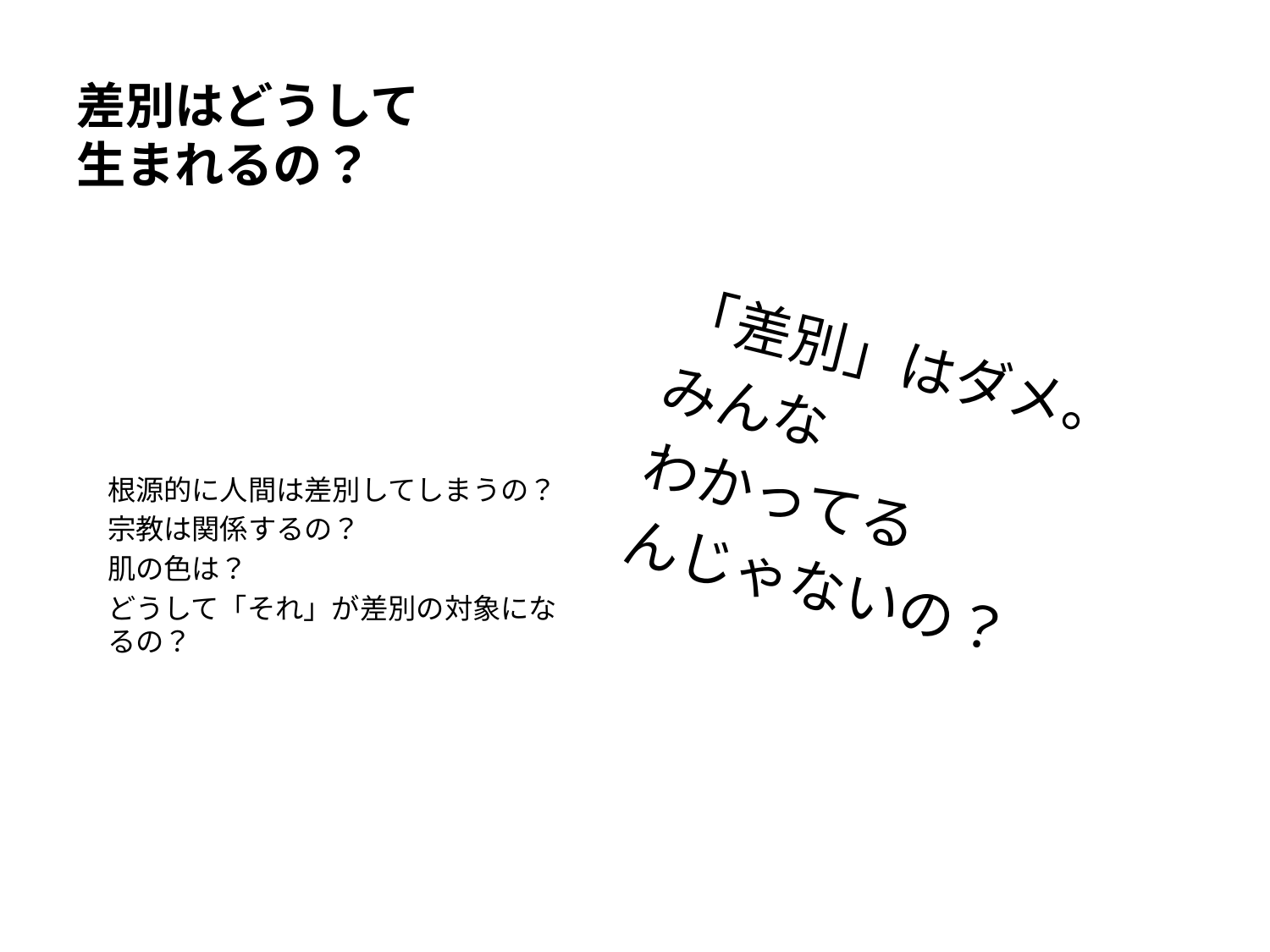

# 差別はどうして生まれるの？
「差別」はダメ。
みんな
わかってる
んじゃないの？

根源的に人間は差別してしまうの？
宗教は関係するの？
肌の色は？
どうして「それ」が差別の対象になるの？